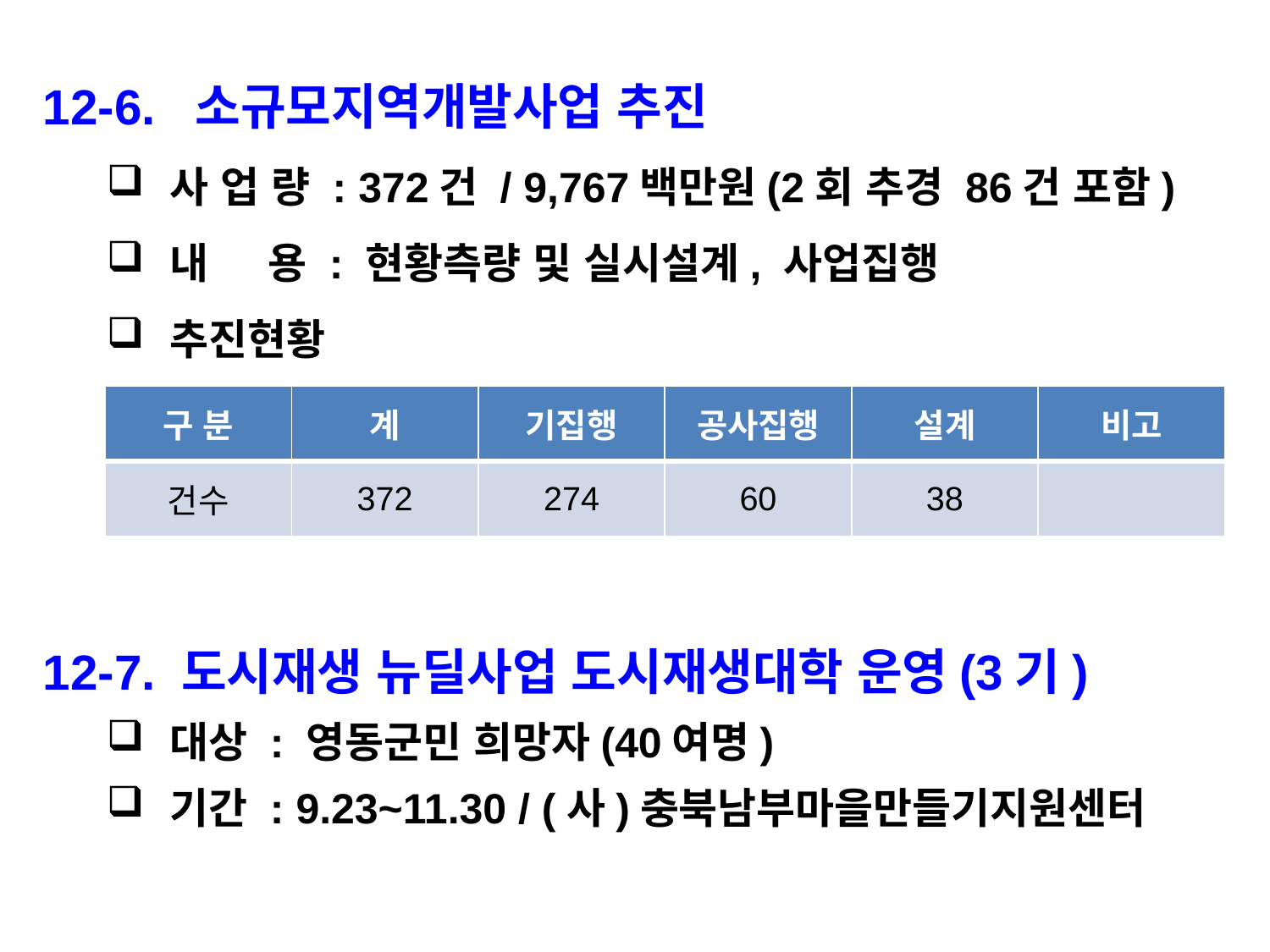

12-6.  소규모지역개발사업 추진
사 업 량 : 372건 / 9,767백만원(2회 추경 86건 포함)
내     용 : 현황측량 및 실시설계, 사업집행
추진현황
| 구 분 | 계 | 기집행 | 공사집행 | 설계 | 비고 |
| --- | --- | --- | --- | --- | --- |
| 건수 | 372 | 274 | 60 | 38 |  |
12-7. 도시재생 뉴딜사업 도시재생대학 운영(3기)
대상 : 영동군민 희망자(40여명)
기간 : 9.23~11.30 / (사)충북남부마을만들기지원센터